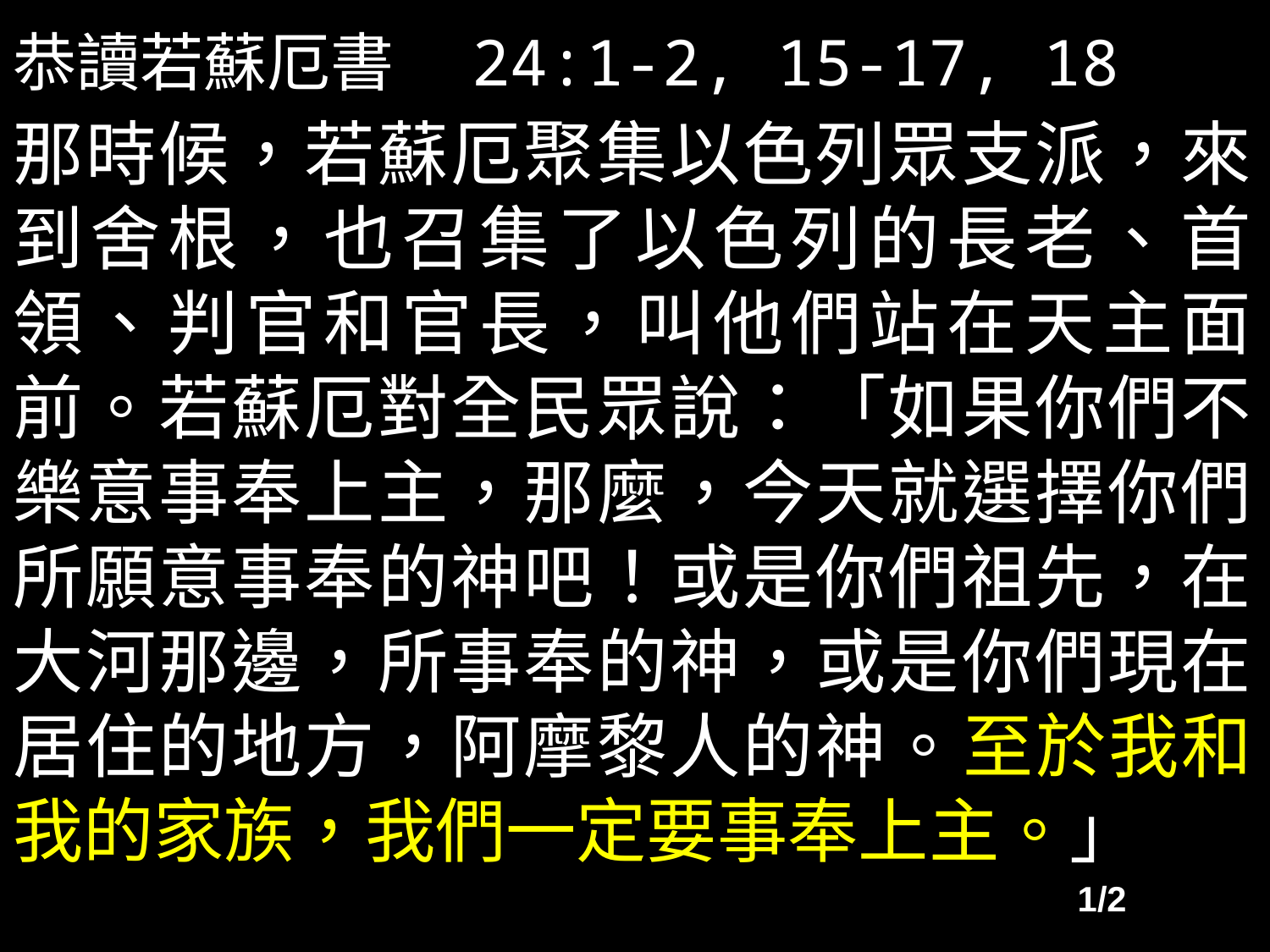

恭讀若蘇厄書　24:1-2, 15-17, 18
那時候，若蘇厄聚集以色列眾支派，來到舍根，也召集了以色列的長老、首領、判官和官長，叫他們站在天主面前。若蘇厄對全民眾說：「如果你們不樂意事奉上主，那麼，今天就選擇你們所願意事奉的神吧！或是你們祖先，在大河那邊，所事奉的神，或是你們現在居住的地方，阿摩黎人的神。至於我和我的家族，我們一定要事奉上主。」
1/2